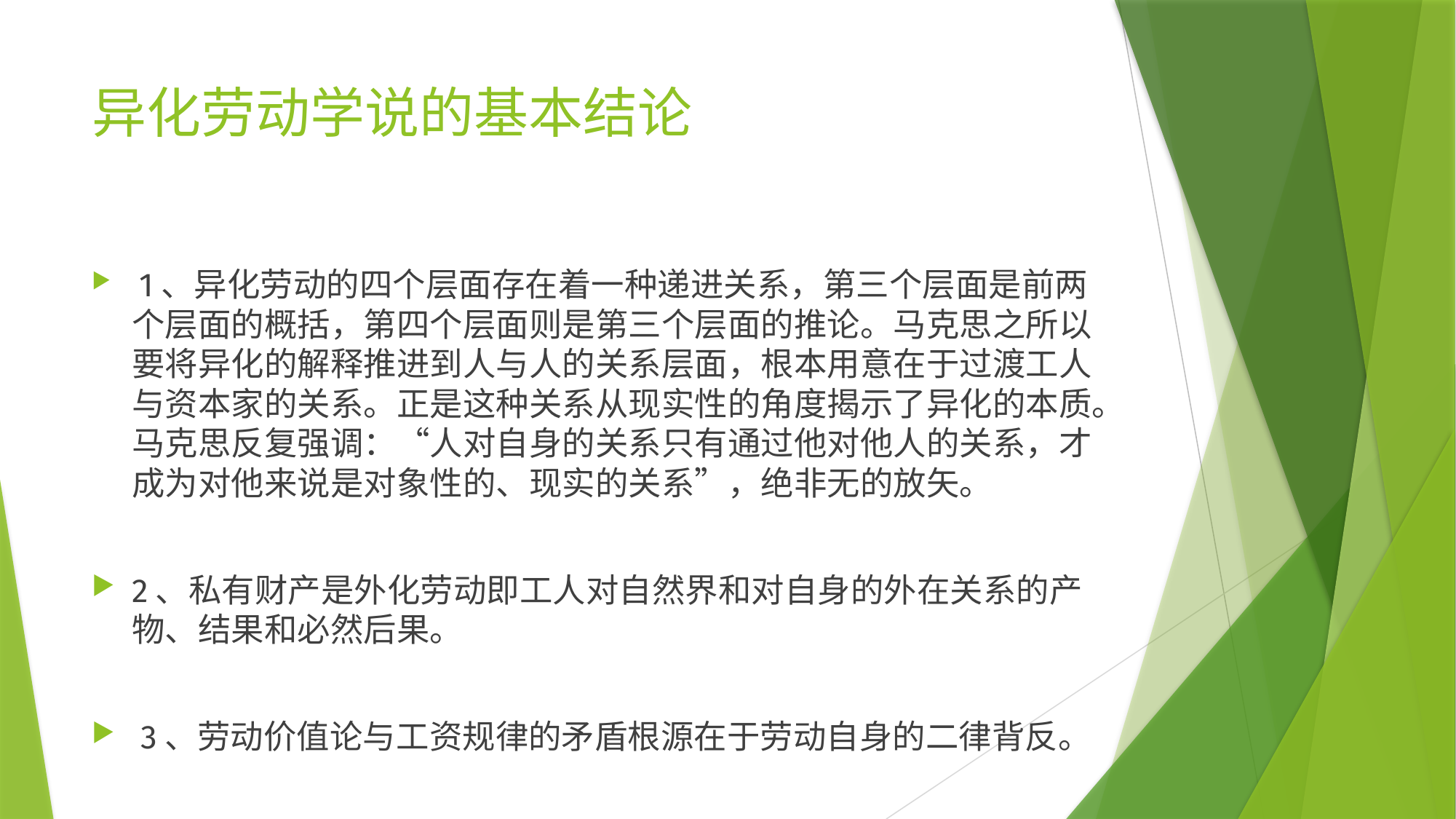

# 异化劳动学说的基本结论
 1、异化劳动的四个层面存在着一种递进关系，第三个层面是前两个层面的概括，第四个层面则是第三个层面的推论。马克思之所以要将异化的解释推进到人与人的关系层面，根本用意在于过渡工人与资本家的关系。正是这种关系从现实性的角度揭示了异化的本质。马克思反复强调：“人对自身的关系只有通过他对他人的关系，才成为对他来说是对象性的、现实的关系”，绝非无的放矢。

2、私有财产是外化劳动即工人对自然界和对自身的外在关系的产物、结果和必然后果。

 3、劳动价值论与工资规律的矛盾根源在于劳动自身的二律背反。